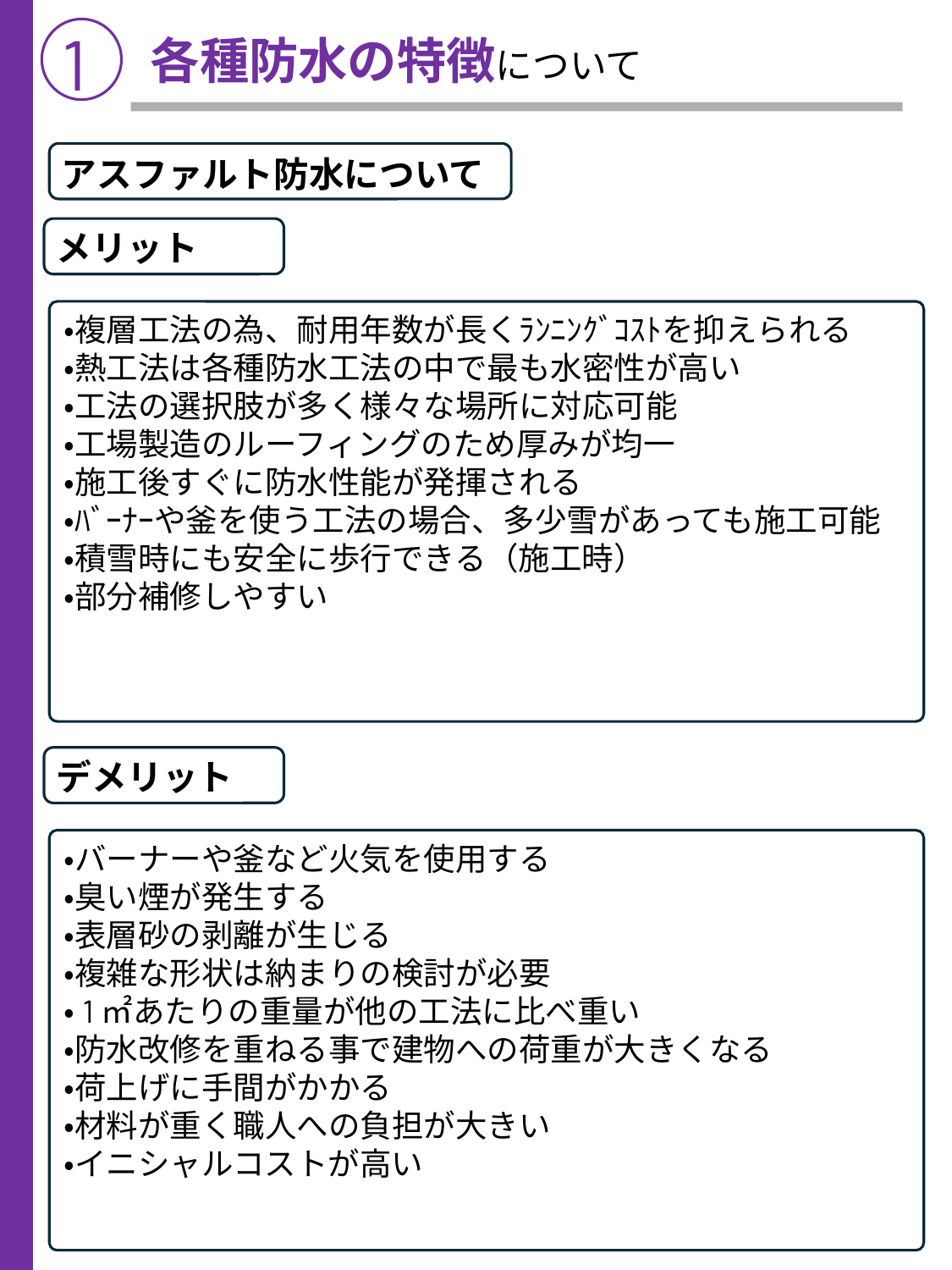

1

各種防水の特徴について

アスファルト防水について

メリット
・複層工法の為、耐用年数が長くﾗﾝﾆﾝｸﾞｺｽﾄを抑えられる
・熱工法は各種防水工法の中で最も水密性が高い
・工法の選択肢が多く様々な場所に対応可能
・工場製造のルーフィングのため厚みが均一
・施工後すぐに防水性能が発揮される
・ﾊﾞｰﾅｰや釜を使う工法の場合、多少雪があっても施工可能
・積雪時にも安全に歩行できる（施工時）
・部分補修しやすい

デメリット
・バーナーや釜など火気を使用する
・臭い煙が発生する
・表層砂の剥離が生じる
・複雑な形状は納まりの検討が必要
・1㎡あたりの重量が他の工法に比べ重い
・防水改修を重ねる事で建物への荷重が大きくなる
・荷上げに手間がかかる
・材料が重く職人への負担が大きい
・イニシャルコストが高い